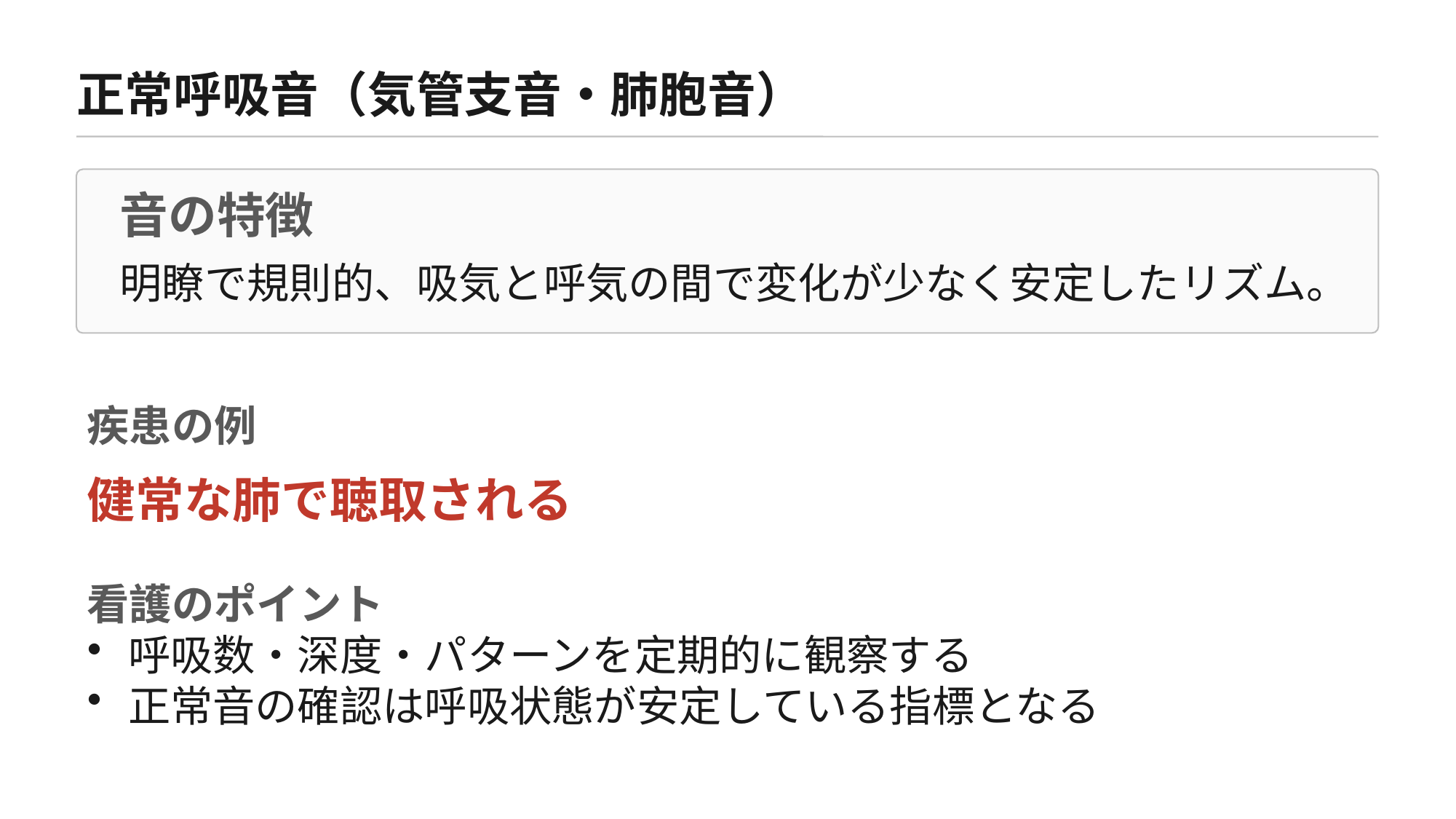

正常呼吸音（気管支音・肺胞音）

音の特徴
明瞭で規則的、吸気と呼気の間で変化が少なく安定したリズム。
疾患の例
健常な肺で聴取される

看護のポイント
呼吸数・深度・パターンを定期的に観察する
正常音の確認は呼吸状態が安定している指標となる